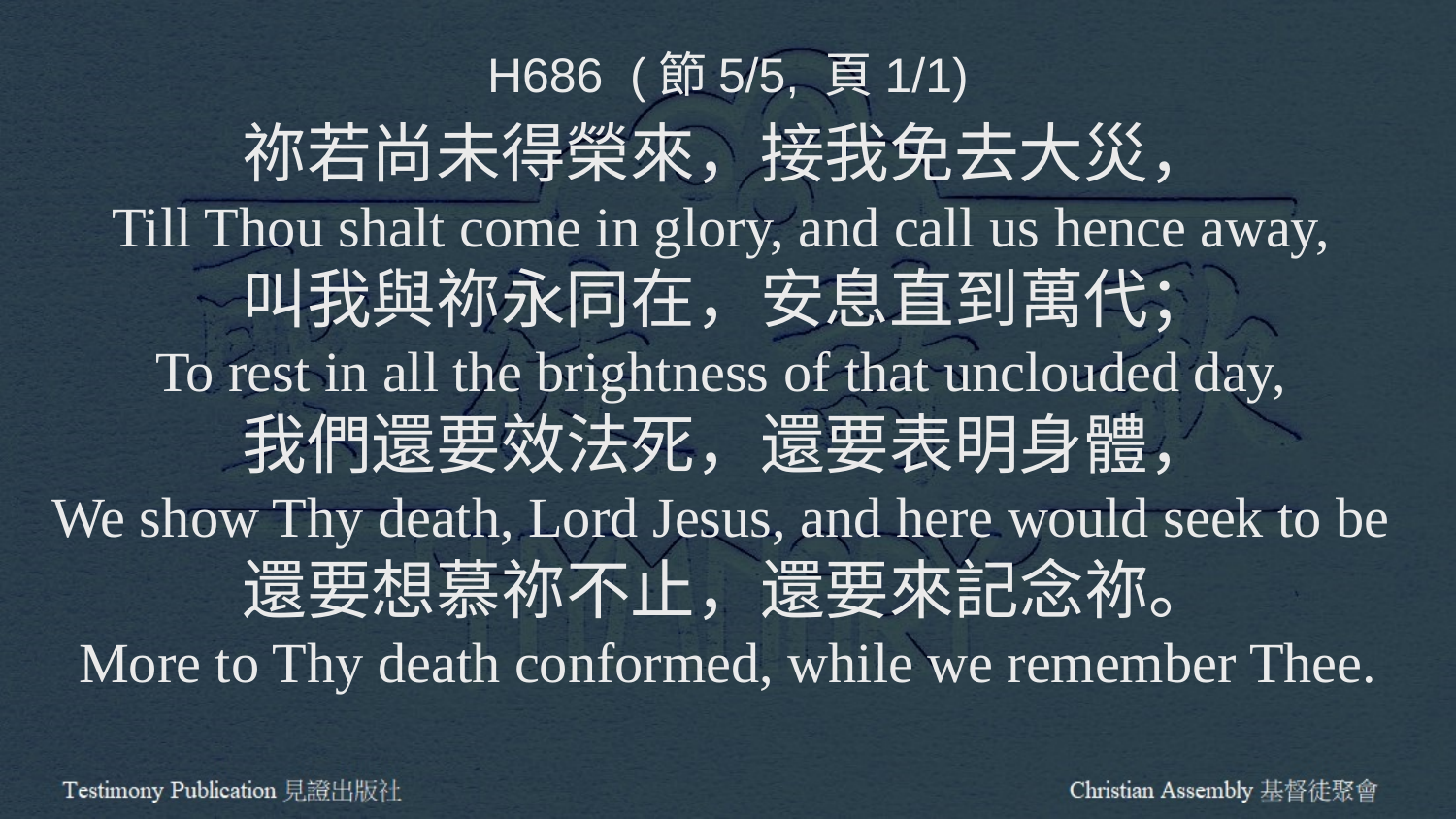

H686  (節5/5, 頁1/1)
祢若尚未得榮來，接我免去大災，
Till Thou shalt come in glory, and call us hence away,
叫我與祢永同在，安息直到萬代；
To rest in all the brightness of that unclouded day,
我們還要效法死，還要表明身體，
We show Thy death, Lord Jesus, and here would seek to be
還要想慕祢不止，還要來記念祢。
More to Thy death conformed, while we remember Thee.